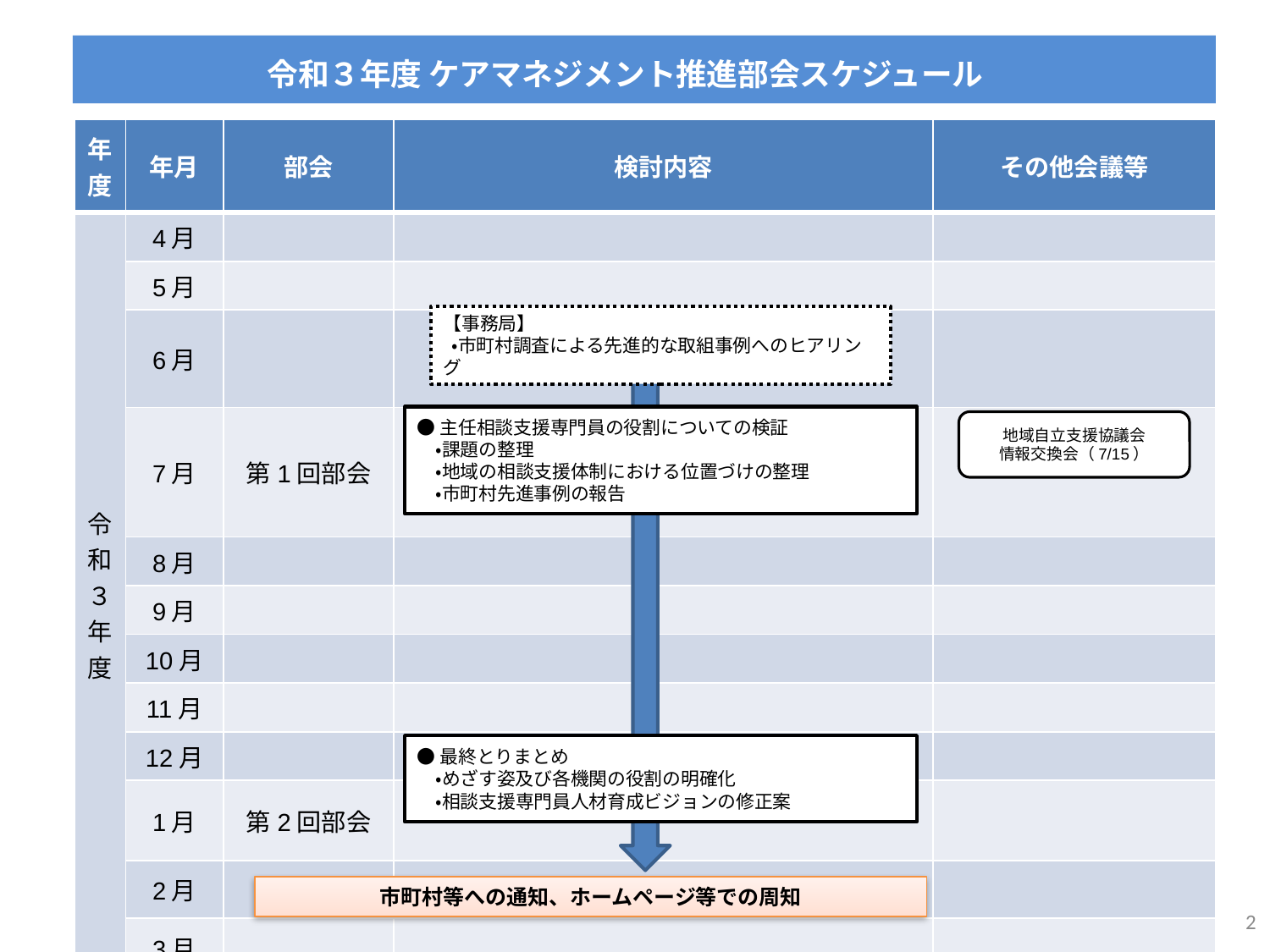

令和３年度 ケアマネジメント推進部会スケジュール
| 年度 | 年月 | 部会 | 検討内容 | その他会議等 |
| --- | --- | --- | --- | --- |
| 令 和 ３ 年 度 | 4月 |  |  |  |
|  | 5月 |  |  |  |
|  | 6月 |  |  |  |
|  | 7月 | 第1回部会 |  |  |
|  | 8月 |  |  |  |
|  | 9月 |  |  |  |
|  | 10月 |  |  |  |
|  | 11月 |  |  |  |
|  | 12月 |  |  |  |
|  | 1月 | 第2回部会 |  |  |
|  | 2月 |  |  |  |
|  | 3月 |  |  |  |

【事務局】
 ・市町村調査による先進的な取組事例へのヒアリング

●主任相談支援専門員の役割についての検証
　・課題の整理
　・地域の相談支援体制における位置づけの整理
　・市町村先進事例の報告
地域自立支援協議会
情報交換会（7/15）
●最終とりまとめ
　・めざす姿及び各機関の役割の明確化
　・相談支援専門員人材育成ビジョンの修正案
市町村等への通知、ホームページ等での周知
2